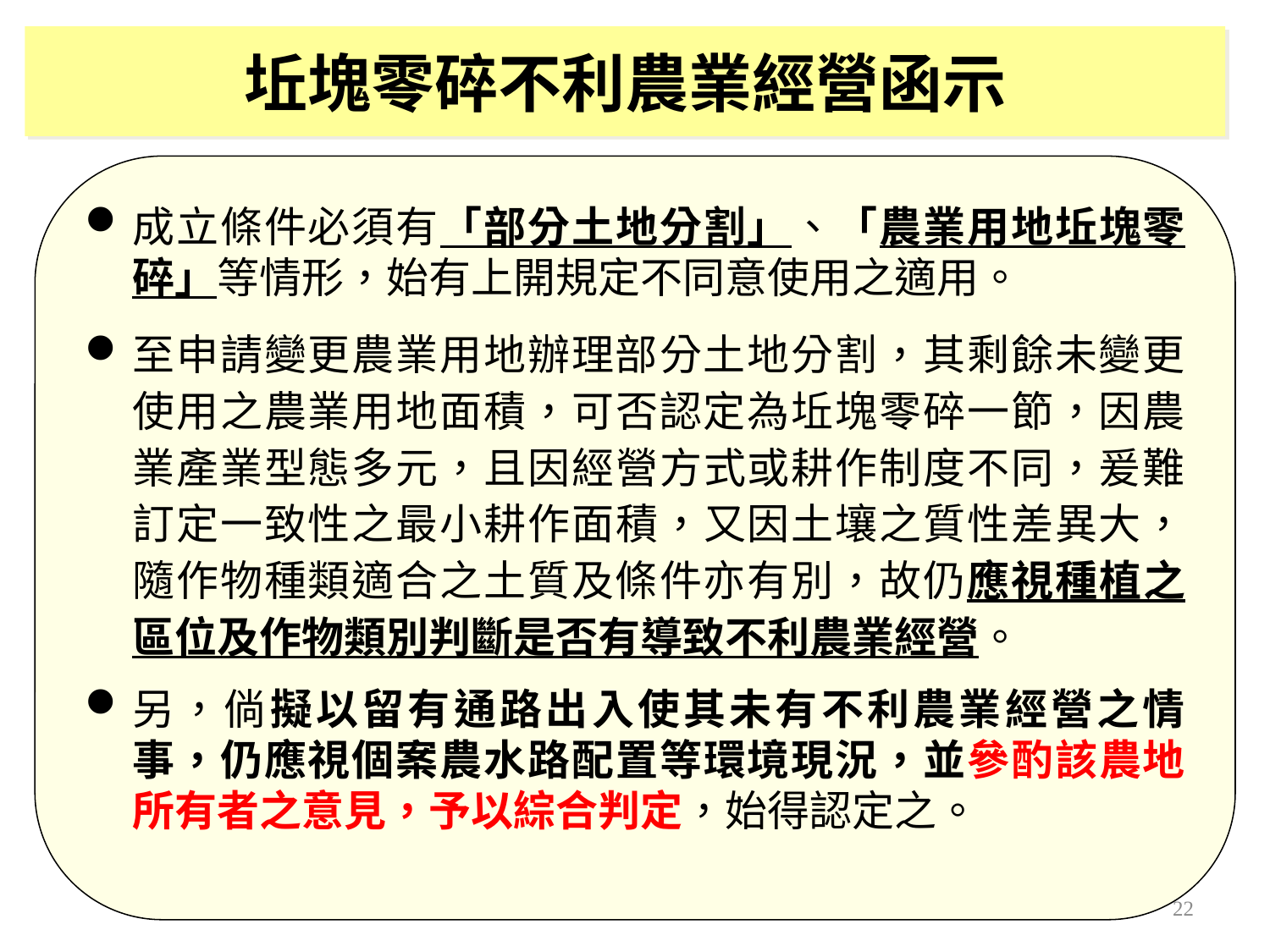

坵塊零碎不利農業經營函示
成立條件必須有「部分土地分割」、「農業用地坵塊零碎」等情形，始有上開規定不同意使用之適用。
至申請變更農業用地辦理部分土地分割，其剩餘未變更使用之農業用地面積，可否認定為坵塊零碎一節，因農業產業型態多元，且因經營方式或耕作制度不同，爰難訂定一致性之最小耕作面積，又因土壤之質性差異大，隨作物種類適合之土質及條件亦有別，故仍應視種植之區位及作物類別判斷是否有導致不利農業經營。
另，倘擬以留有通路出入使其未有不利農業經營之情事，仍應視個案農水路配置等環境現況，並參酌該農地所有者之意見，予以綜合判定，始得認定之。
22